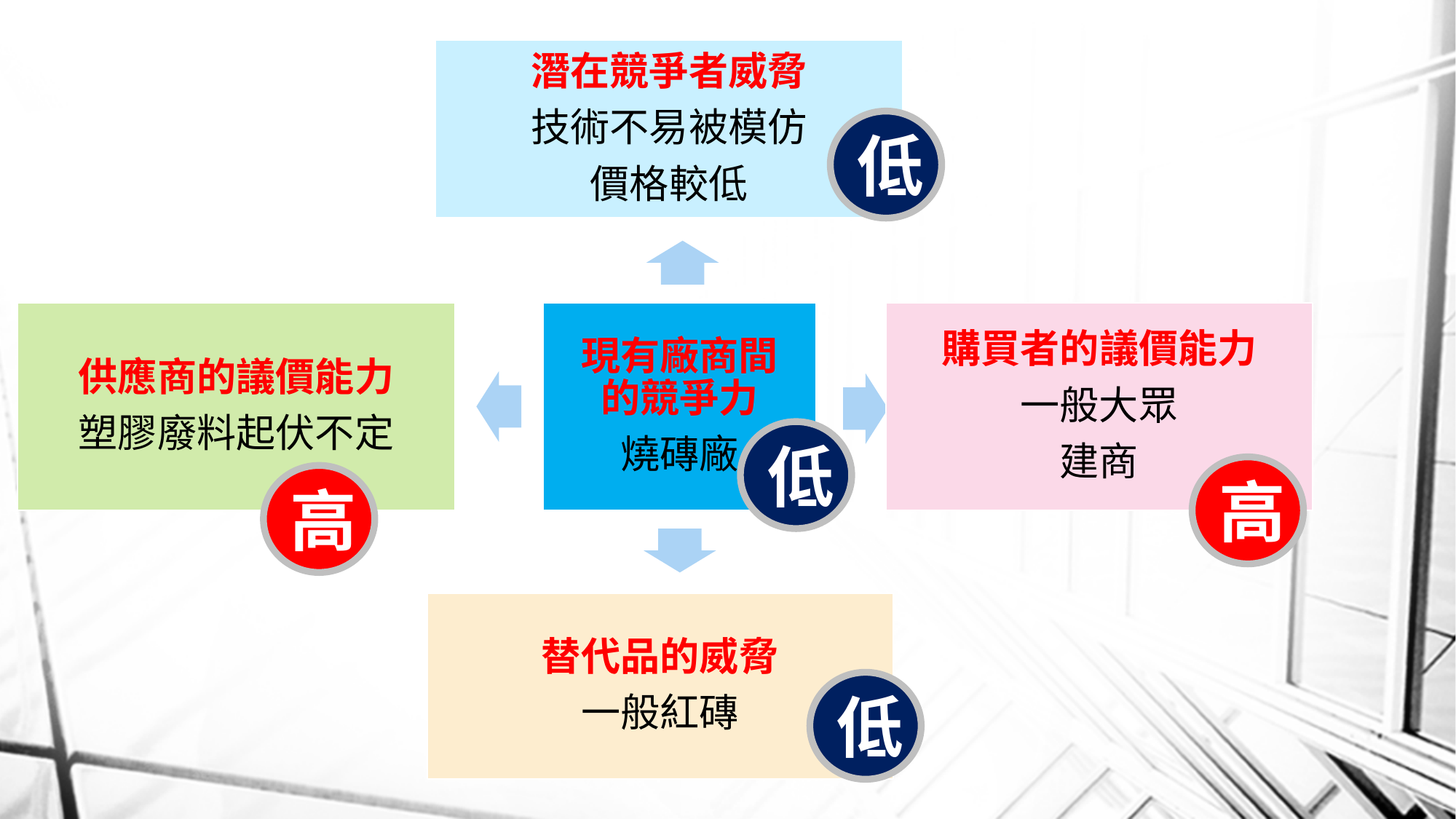

潛在競爭者威脅
技術不易被模仿
價格較低

供應商的議價能力
塑膠廢料起伏不定
現有廠商間的競爭力
燒磚廠
購買者的議價能力
一般大眾
建商

替代品的威脅
一般紅磚
低
低
高
高
低